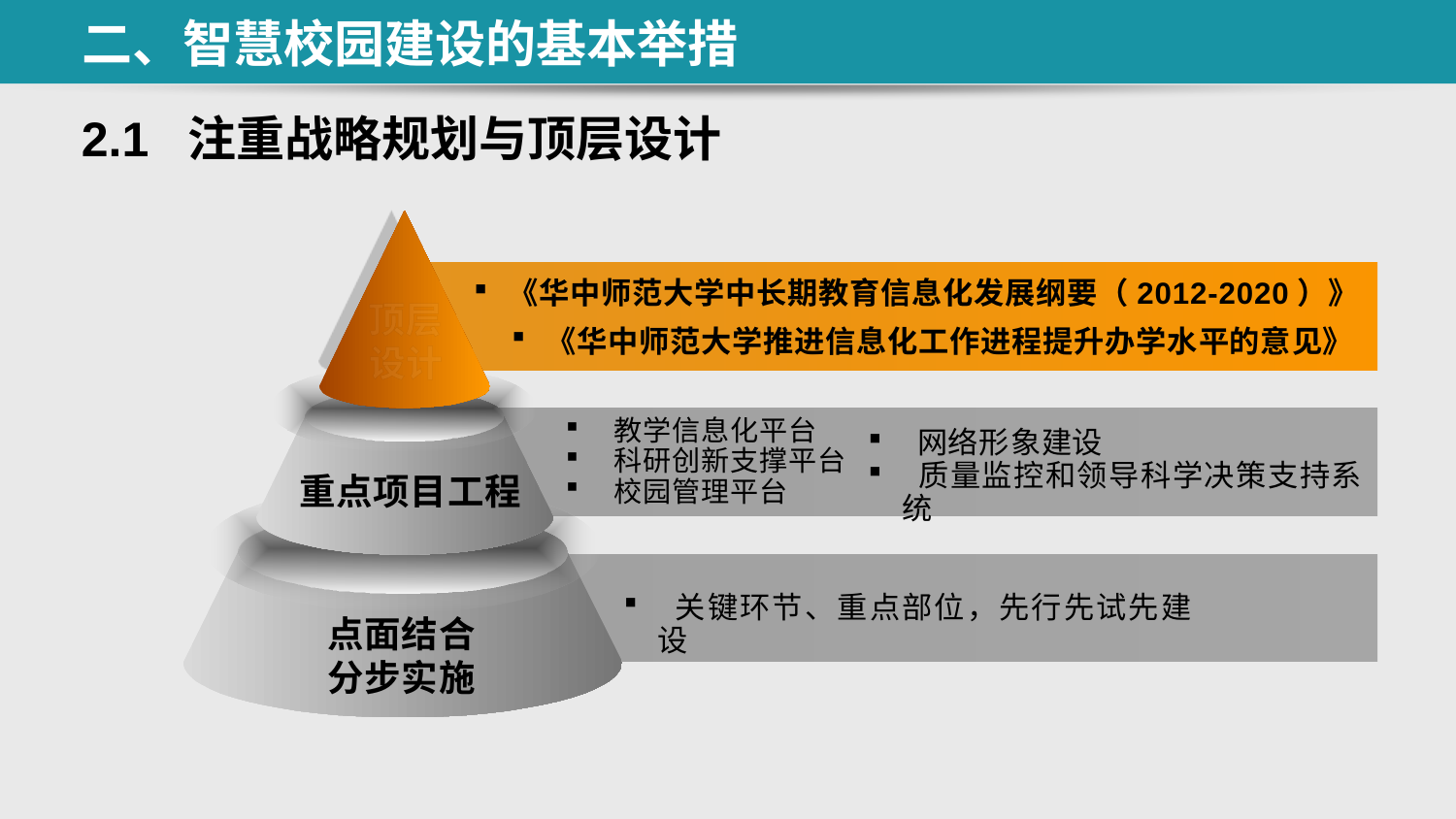

二、智慧校园建设的基本举措
2.1  注重战略规划与顶层设计

《华中师范大学中长期教育信息化发展纲要（2012-2020）》
顶层设计
《华中师范大学推进信息化工作进程提升办学水平的意见》
 教学信息化平台
 科研创新支撑平台
 校园管理平台
 网络形象建设
 质量监控和领导科学决策支持系统
重点项目工程
 关键环节、重点部位，先行先试先建设
点面结合
分步实施